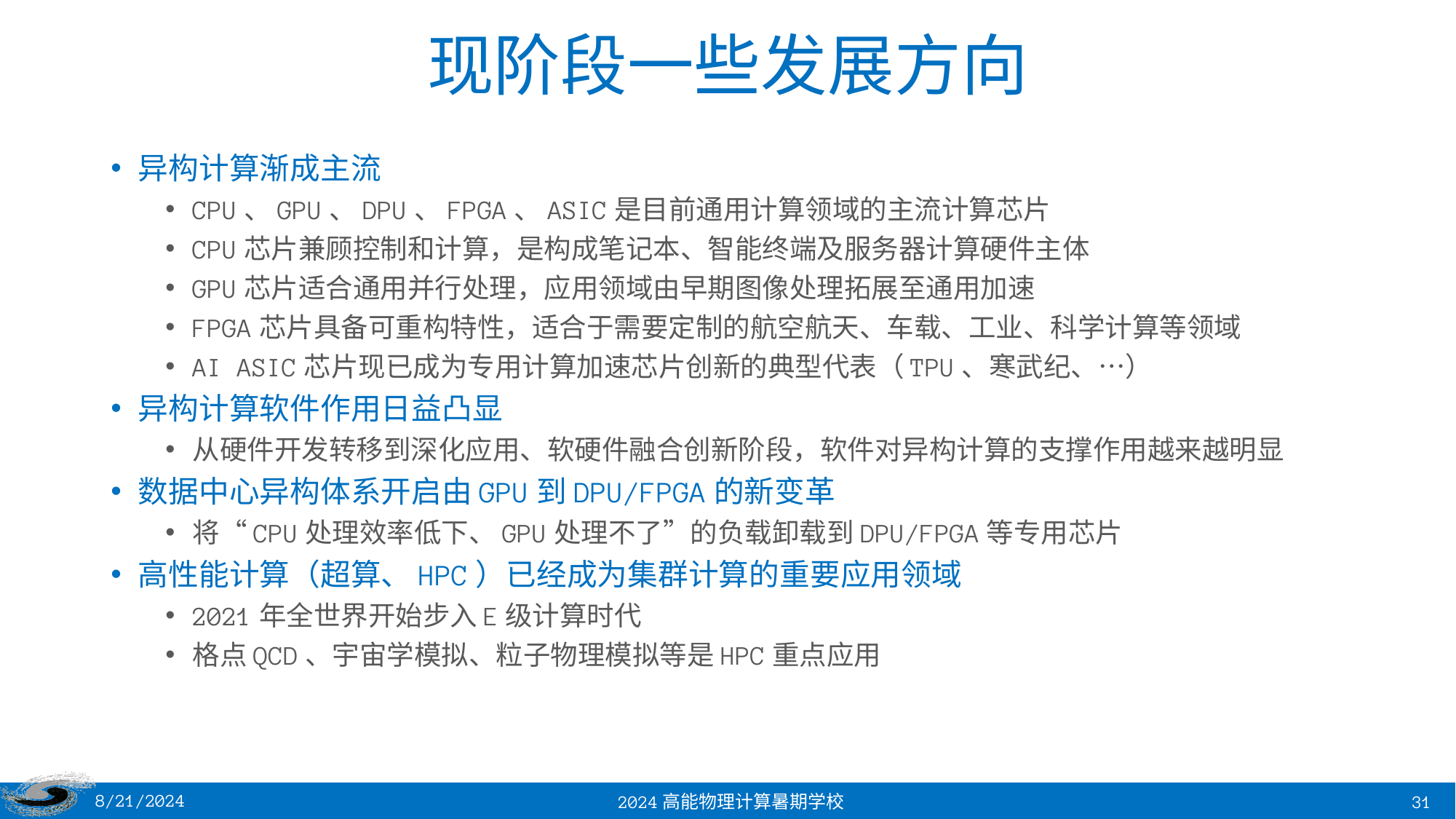

# 现阶段一些发展方向
异构计算渐成主流
CPU、GPU、DPU、FPGA、ASIC是目前通用计算领域的主流计算芯片
CPU芯片兼顾控制和计算，是构成笔记本、智能终端及服务器计算硬件主体
GPU芯片适合通用并行处理，应用领域由早期图像处理拓展至通用加速
FPGA芯片具备可重构特性，适合于需要定制的航空航天、车载、工业、科学计算等领域
AI ASIC芯片现已成为专用计算加速芯片创新的典型代表（TPU、寒武纪、…）
异构计算软件作用日益凸显
从硬件开发转移到深化应用、软硬件融合创新阶段，软件对异构计算的支撑作用越来越明显
数据中心异构体系开启由GPU到DPU/FPGA的新变革
将“CPU处理效率低下、GPU处理不了”的负载卸载到DPU/FPGA等专用芯片
高性能计算（超算、HPC）已经成为集群计算的重要应用领域
2021年全世界开始步入E级计算时代
格点QCD、宇宙学模拟、粒子物理模拟等是HPC重点应用
8/21/2024
31